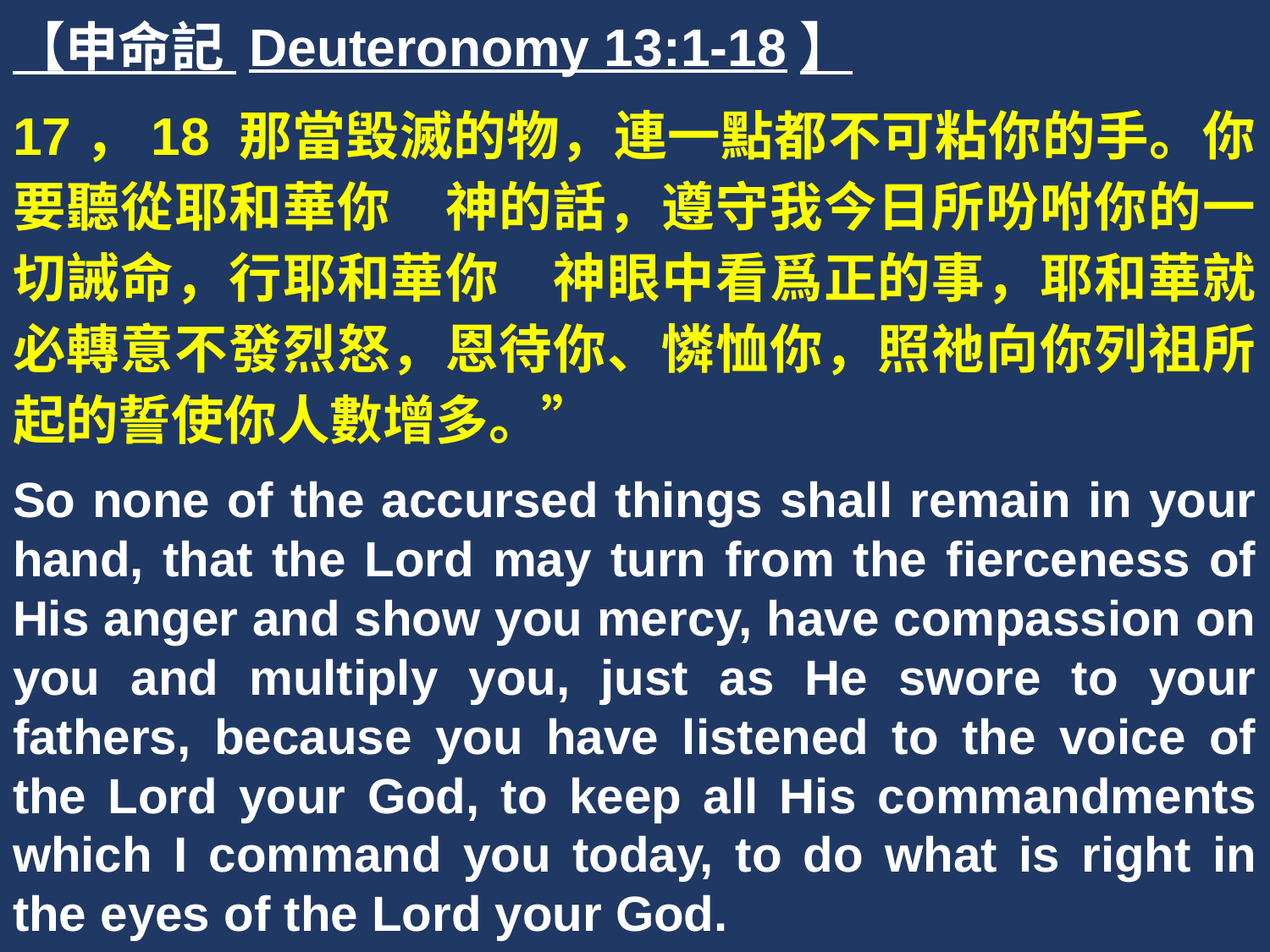

【申命記 Deuteronomy 13:1-18】
17，18 那當毀滅的物，連一點都不可粘你的手。你要聽從耶和華你　神的話，遵守我今日所吩咐你的一切誡命，行耶和華你　神眼中看爲正的事，耶和華就必轉意不發烈怒，恩待你、憐恤你，照祂向你列祖所起的誓使你人數增多。”
So none of the accursed things shall remain in your hand, that the Lord may turn from the fierceness of His anger and show you mercy, have compassion on you and multiply you, just as He swore to your fathers, because you have listened to the voice of the Lord your God, to keep all His commandments which I command you today, to do what is right in the eyes of the Lord your God.